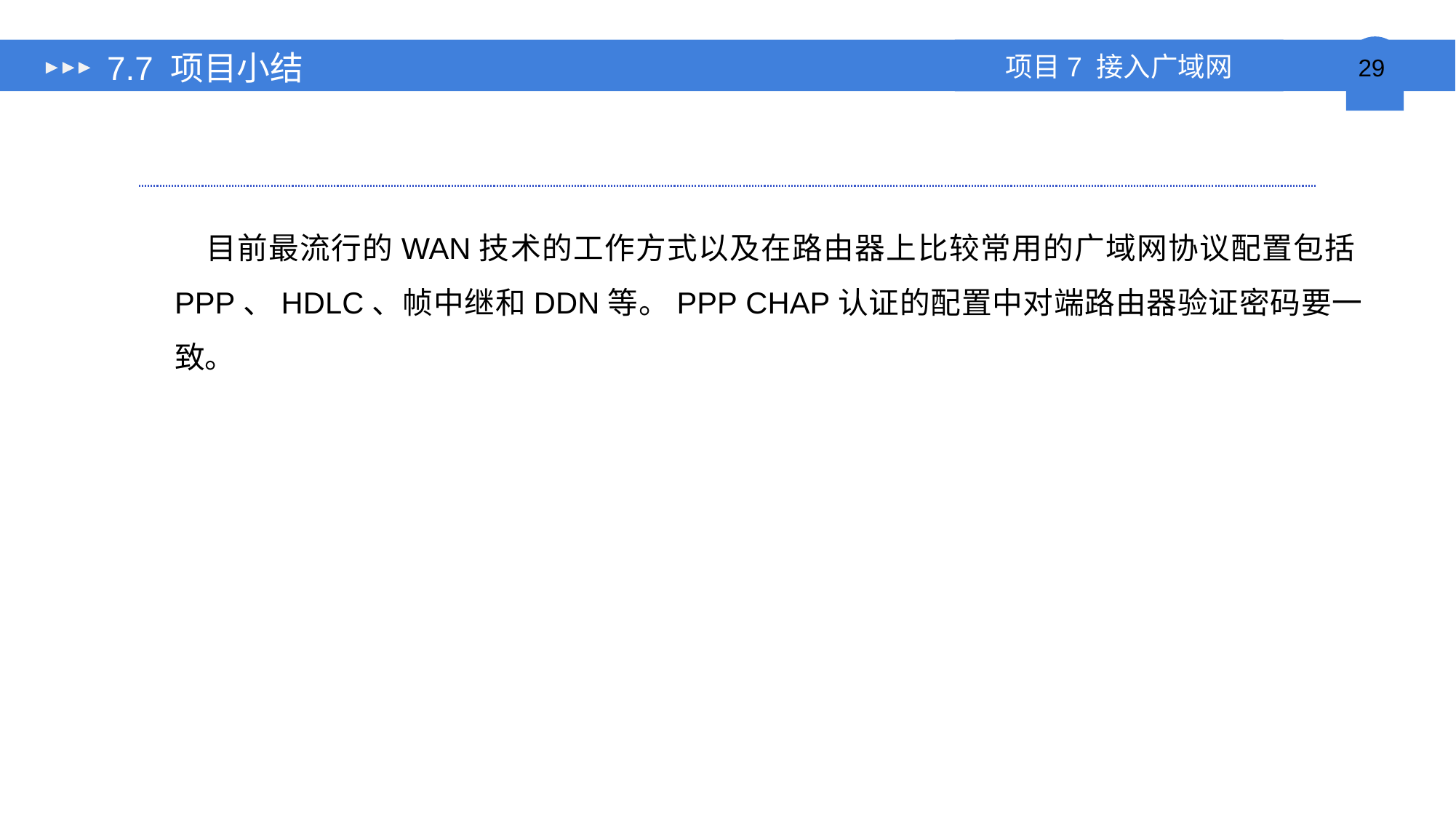

# 7.7 项目小结

目前最流行的WAN技术的工作方式以及在路由器上比较常用的广域网协议配置包括PPP、HDLC、帧中继和DDN等。PPP CHAP认证的配置中对端路由器验证密码要一致。